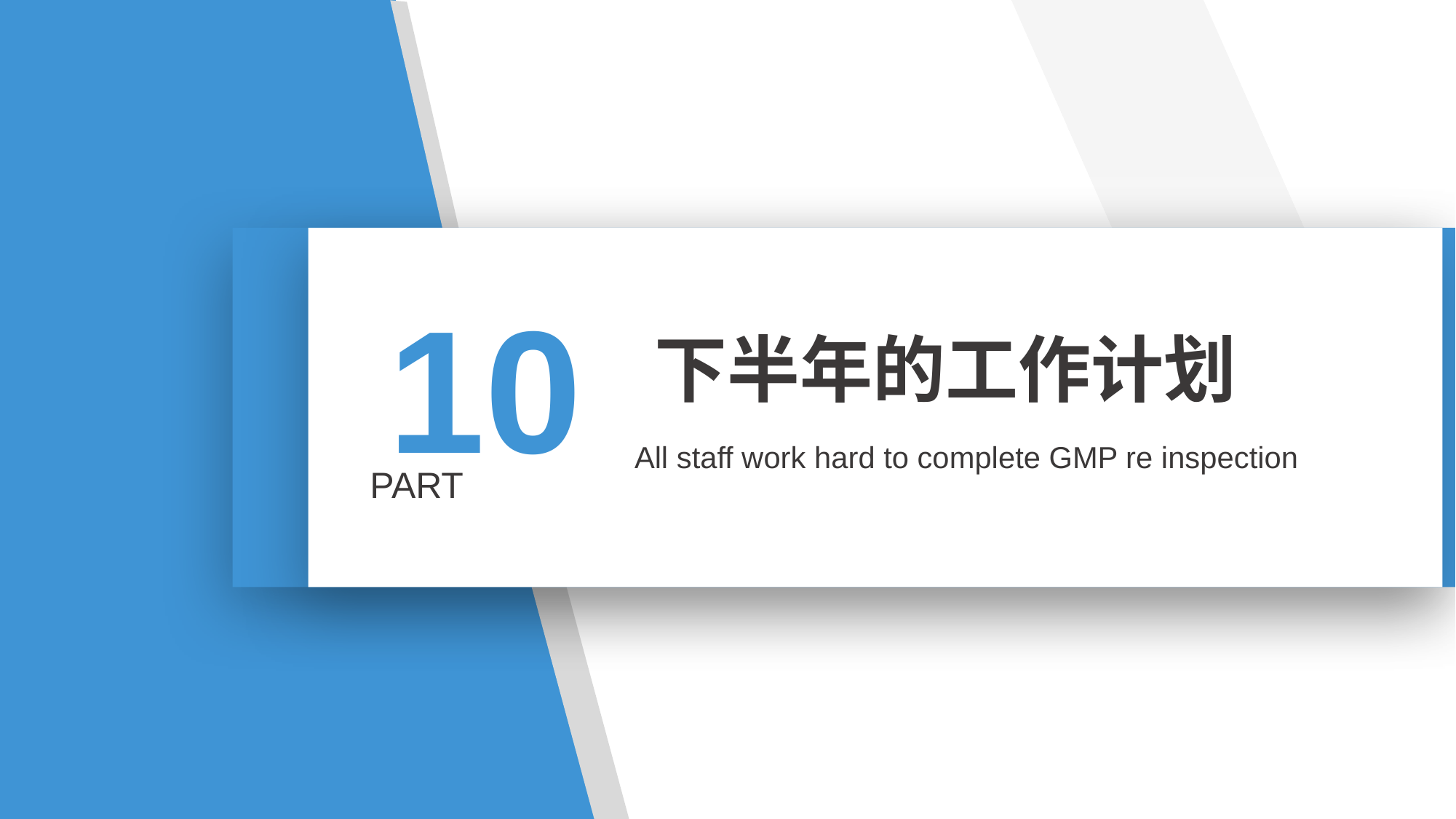

10

下半年的工作计划
All staff work hard to complete GMP re inspection
PART